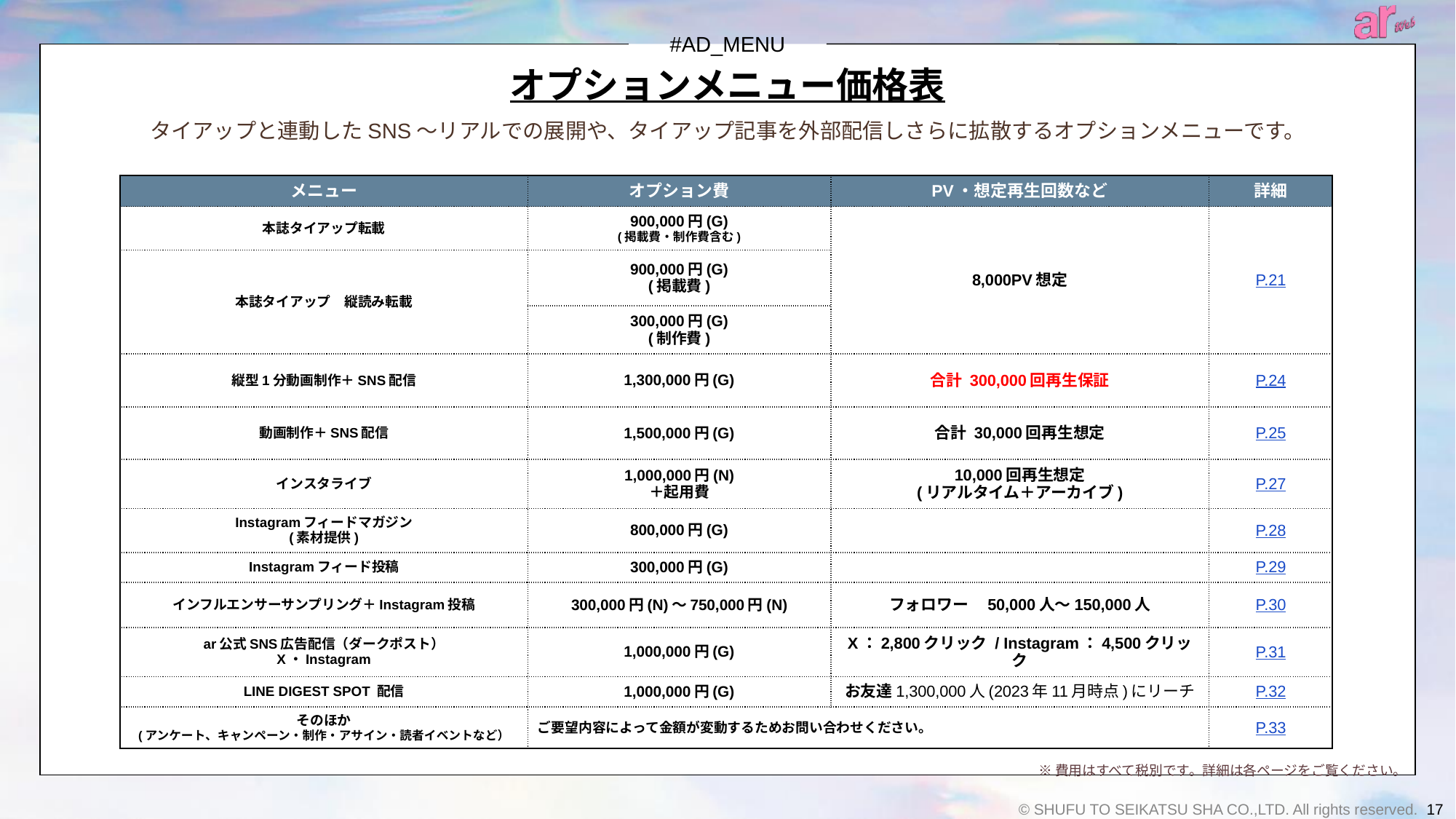

# オプションメニュー価格表
タイアップと連動したSNS～リアルでの展開や、タイアップ記事を外部配信しさらに拡散するオプションメニューです。
| メニュー | オプション費 | PV・想定再生回数など | 詳細 |
| --- | --- | --- | --- |
| 本誌タイアップ転載 | 900,000円(G) (掲載費・制作費含む) | 8,000PV想定 | P.21 |
| 本誌タイアップ　縦読み転載 | 900,000円(G) (掲載費) |  |  |
|  | 300,000円(G) (制作費) |  |  |
| 縦型1分動画制作＋SNS配信 | 1,300,000円(G) | 合計 300,000回再生保証 | P.24 |
| 動画制作＋SNS配信 | 1,500,000円(G) | 合計 30,000回再生想定 | P.25 |
| インスタライブ | 1,000,000円(N) ＋起用費 | 10,000回再生想定 (リアルタイム＋アーカイブ) | P.27 |
| Instagramフィードマガジン (素材提供) | 800,000円(G) |  | P.28 |
| Instagramフィード投稿 | 300,000円(G) |  | P.29 |
| インフルエンサーサンプリング＋Instagram投稿 | 300,000円(N)～750,000円(N) | フォロワー　50,000人～150,000人 | P.30 |
| ar公式SNS広告配信（ダークポスト） X・Instagram | 1,000,000円(G) | X：2,800クリック / Instagram：4,500クリック | P.31 |
| LINE DIGEST SPOT 配信 | 1,000,000円(G) | お友達1,300,000人(2023年11月時点)にリーチ | P.32 |
| そのほか (アンケート、キャンペーン・制作・アサイン・読者イベントなど） | ご要望内容によって金額が変動するためお問い合わせください。 |  | P.33 |
※費用はすべて税別です。詳細は各ページをご覧ください。
© SHUFU TO SEIKATSU SHA CO.,LTD. All rights reserved.
17